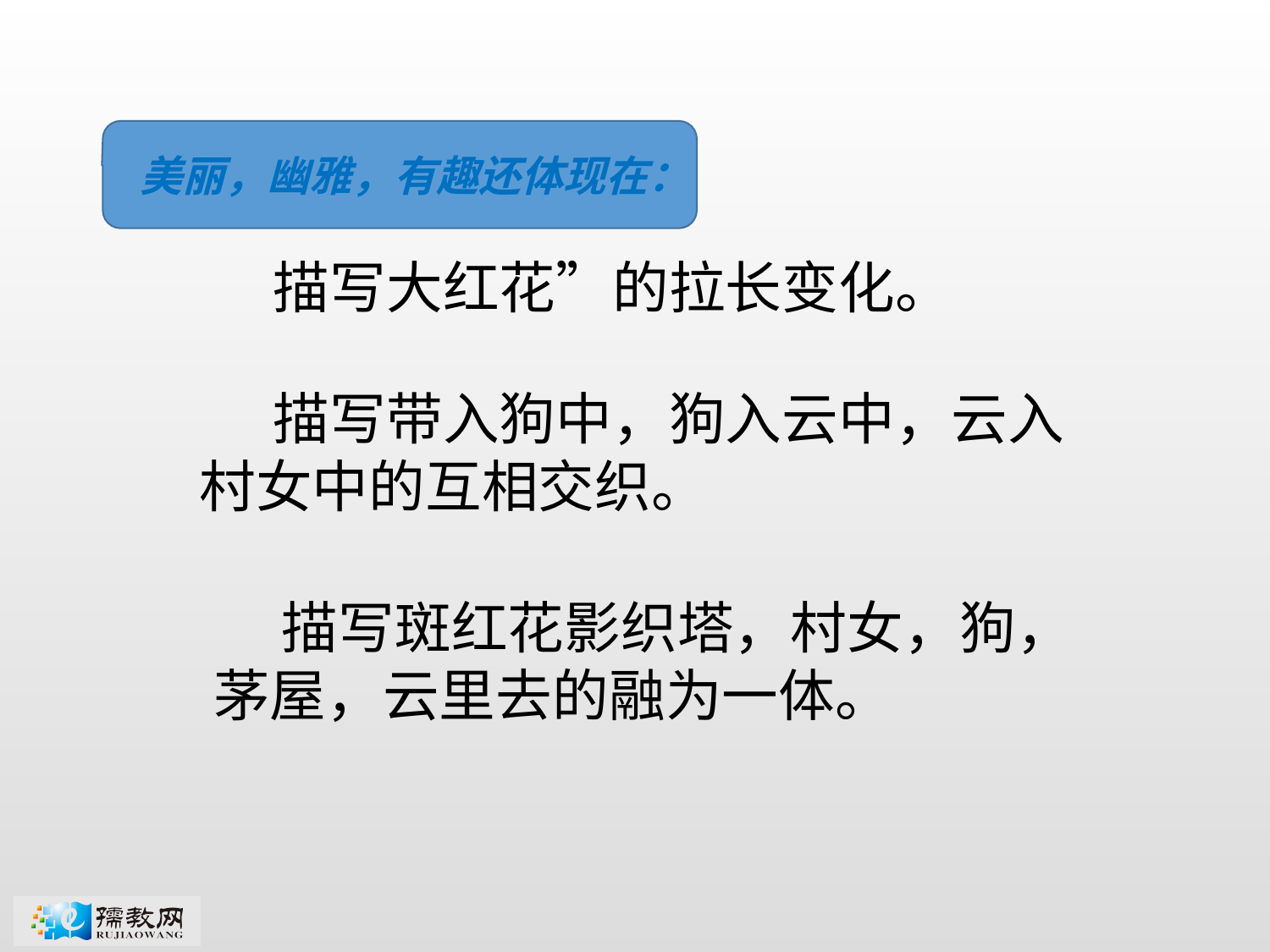

美丽，幽雅，有趣还体现在：
  描写大红花”的拉长变化。

  描写带入狗中，狗入云中，云入村女中的互相交织。

 描写斑红花影织塔，村女，狗，茅屋，云里去的融为一体。